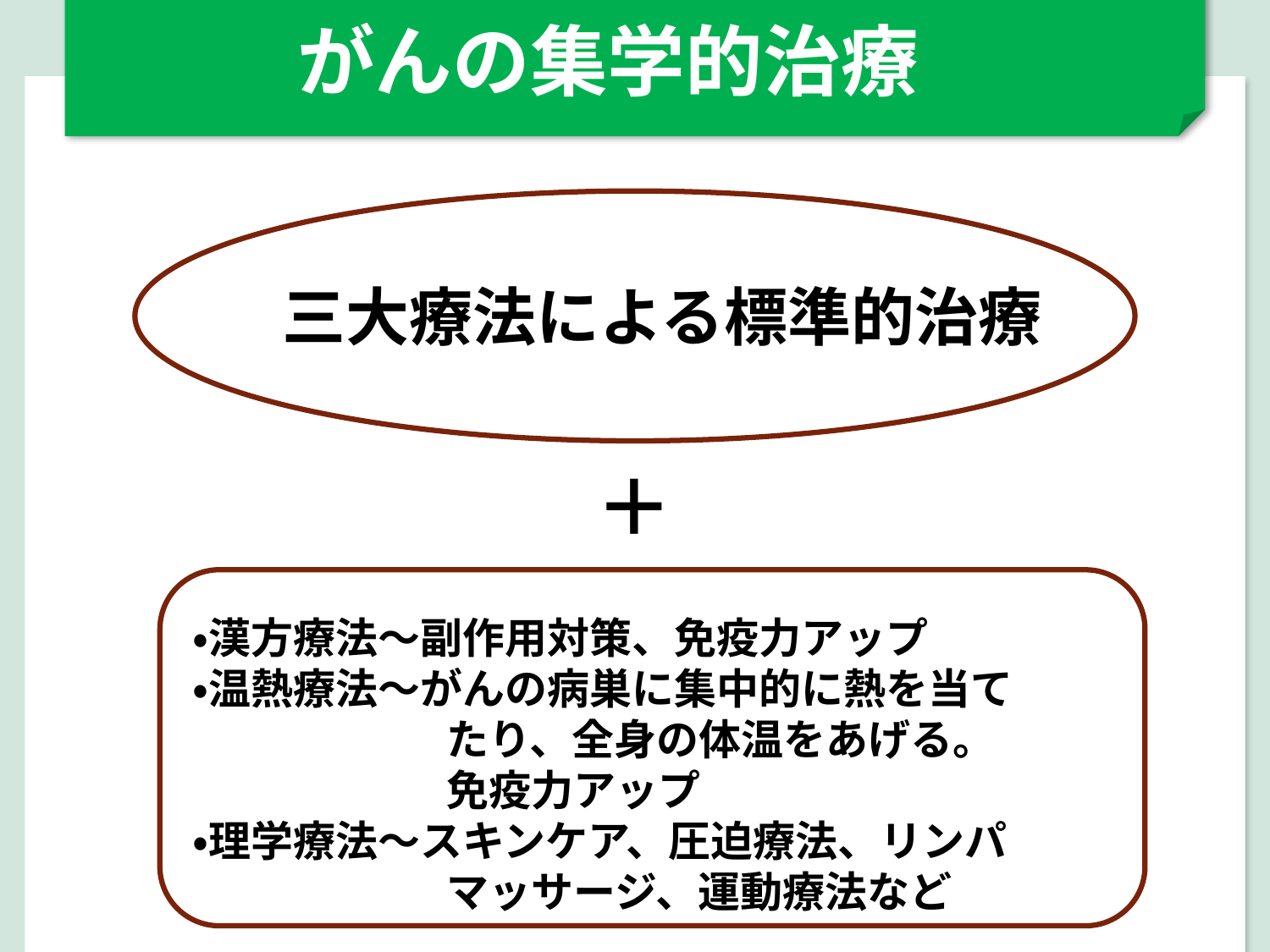

がんの集学的治療

三大療法による標準的治療
＋

・漢方療法～副作用対策、免疫力アップ
・温熱療法～がんの病巣に集中的に熱を当て
　　　　　　たり、全身の体温をあげる。
　　　　　　免疫力アップ
・理学療法～スキンケア、圧迫療法、リンパ
　　　　　　マッサージ、運動療法など